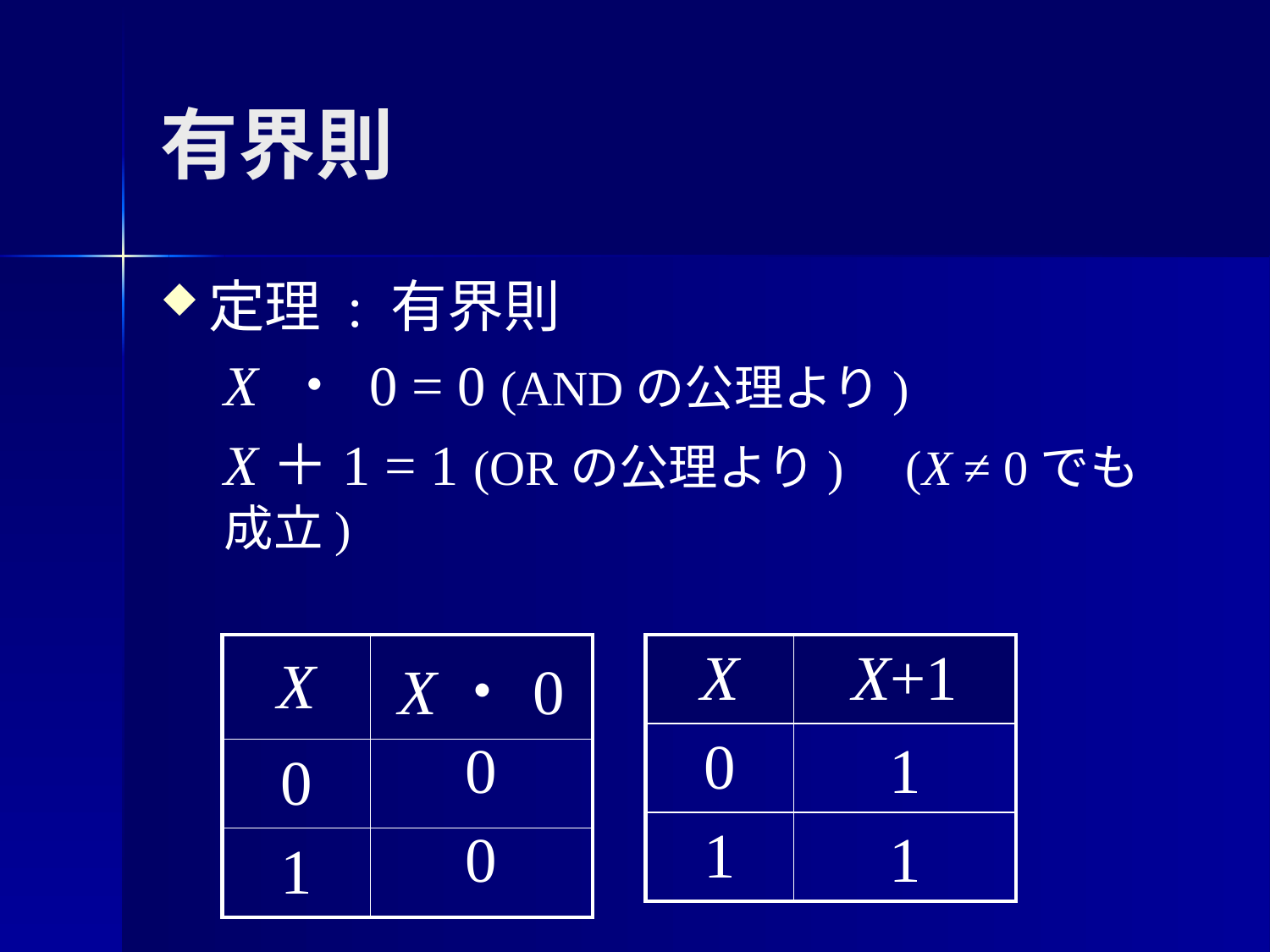

# 有界則
定理 : 有界則
X ・ 0 = 0 (ANDの公理より)
X＋1 = 1 (ORの公理より)     (X ≠ 0でも成立)

| X | X・0 |
| --- | --- |
| 0 |  |
| 1 |  |
| X | X+1 |
| --- | --- |
| 0 |  |
| 1 |  |
0
1
0
1